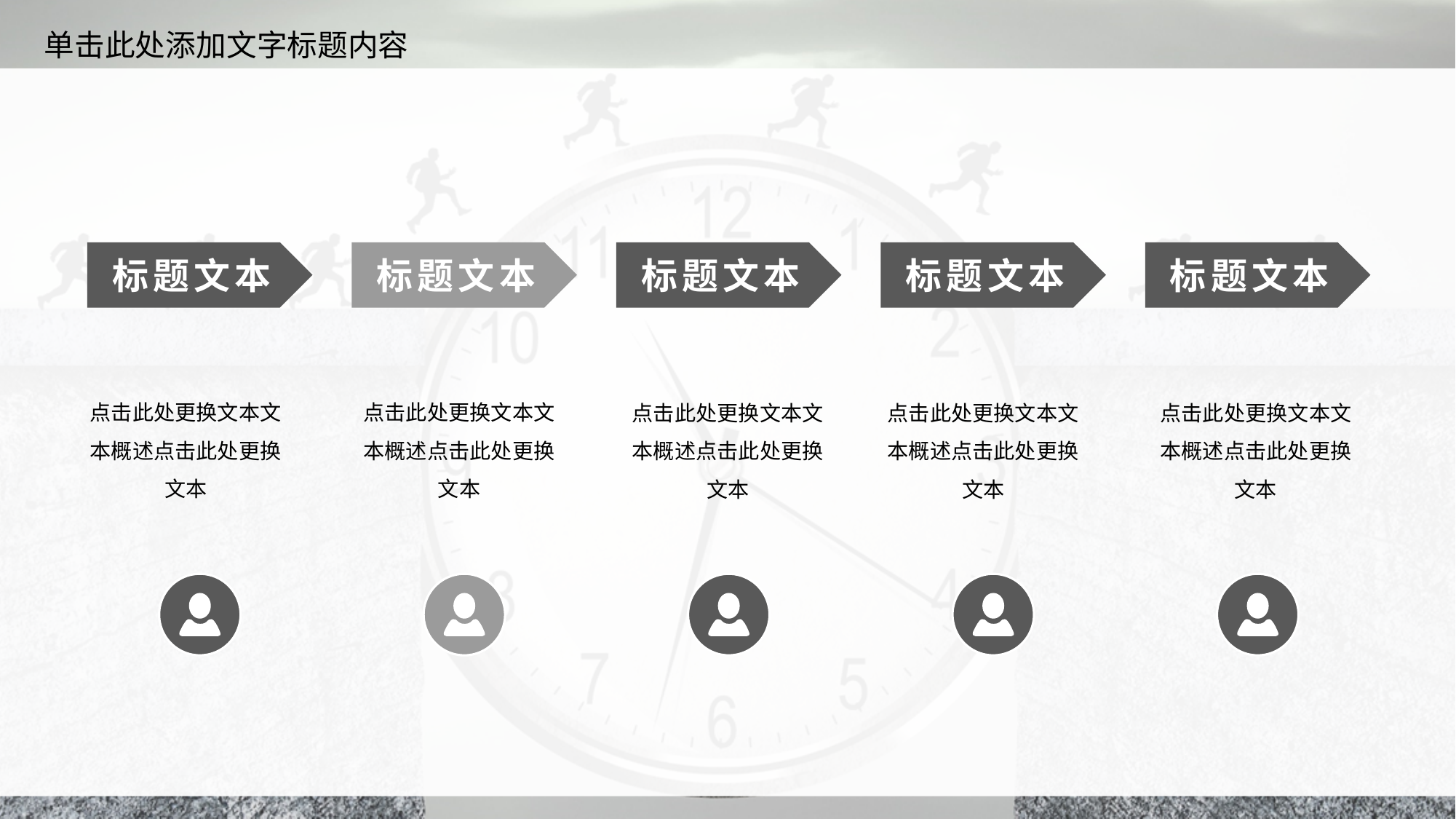

标题文本
标题文本
标题文本
标题文本
标题文本

点击此处更换文本文本概述点击此处更换文本
点击此处更换文本文本概述点击此处更换文本
点击此处更换文本文本概述点击此处更换文本
点击此处更换文本文本概述点击此处更换文本
点击此处更换文本文本概述点击此处更换文本